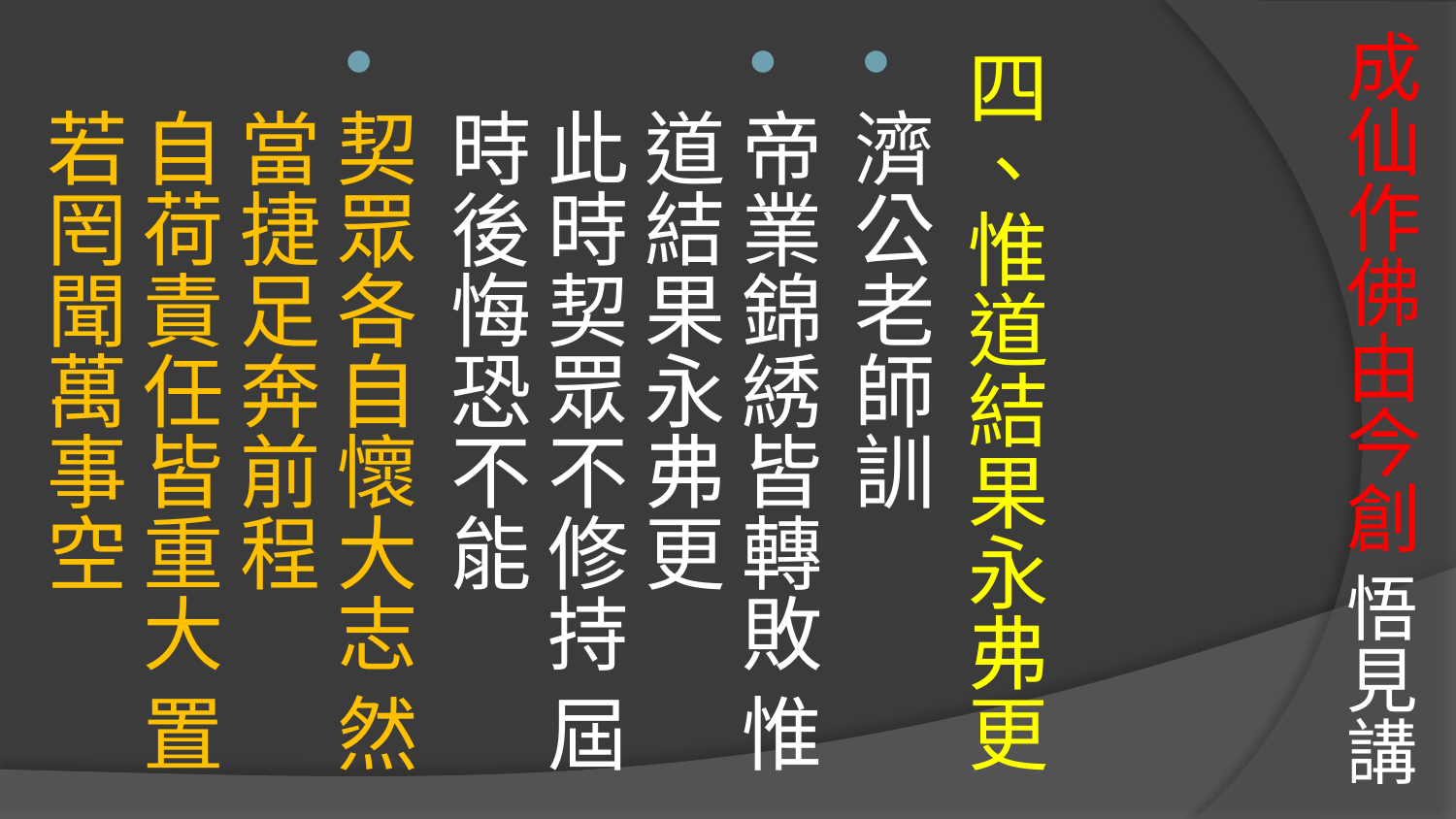

# 成仙作佛由今創 悟見講
四、惟道結果永弗更
濟公老師訓
帝業錦綉皆轉敗 惟道結果永弗更
此時契眾不修持 屆時後悔恐不能
契眾各自懷大志 然當捷足奔前程
自荷責任皆重大 置若罔聞萬事空